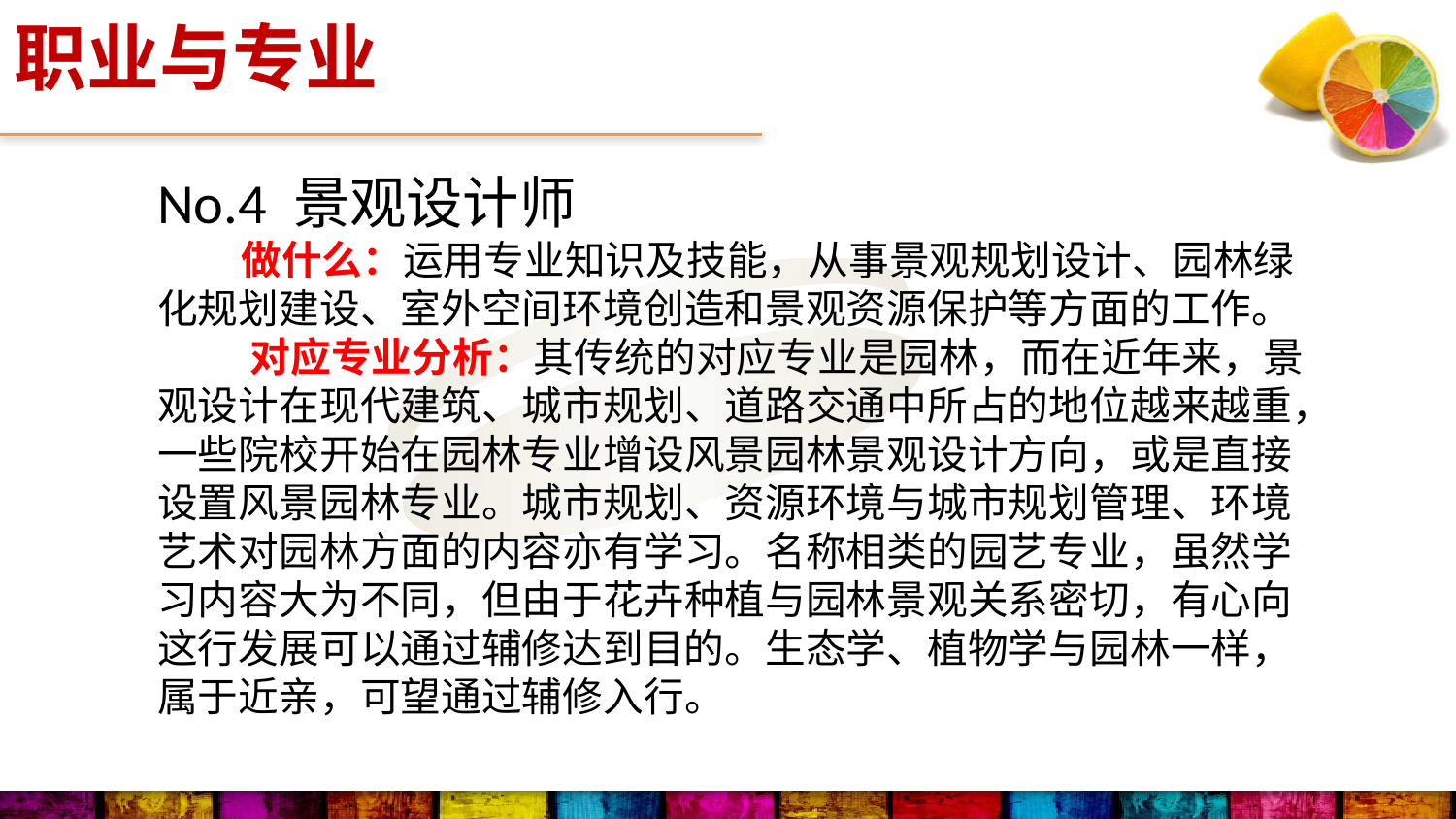

职业与专业

No.4 景观设计师
        做什么：运用专业知识及技能，从事景观规划设计、园林绿化规划建设、室外空间环境创造和景观资源保护等方面的工作。
         对应专业分析：其传统的对应专业是园林，而在近年来，景观设计在现代建筑、城市规划、道路交通中所占的地位越来越重，一些院校开始在园林专业增设风景园林景观设计方向，或是直接设置风景园林专业。城市规划、资源环境与城市规划管理、环境艺术对园林方面的内容亦有学习。名称相类的园艺专业，虽然学习内容大为不同，但由于花卉种植与园林景观关系密切，有心向这行发展可以通过辅修达到目的。生态学、植物学与园林一样，属于近亲，可望通过辅修入行。
FPA性格色彩的使命